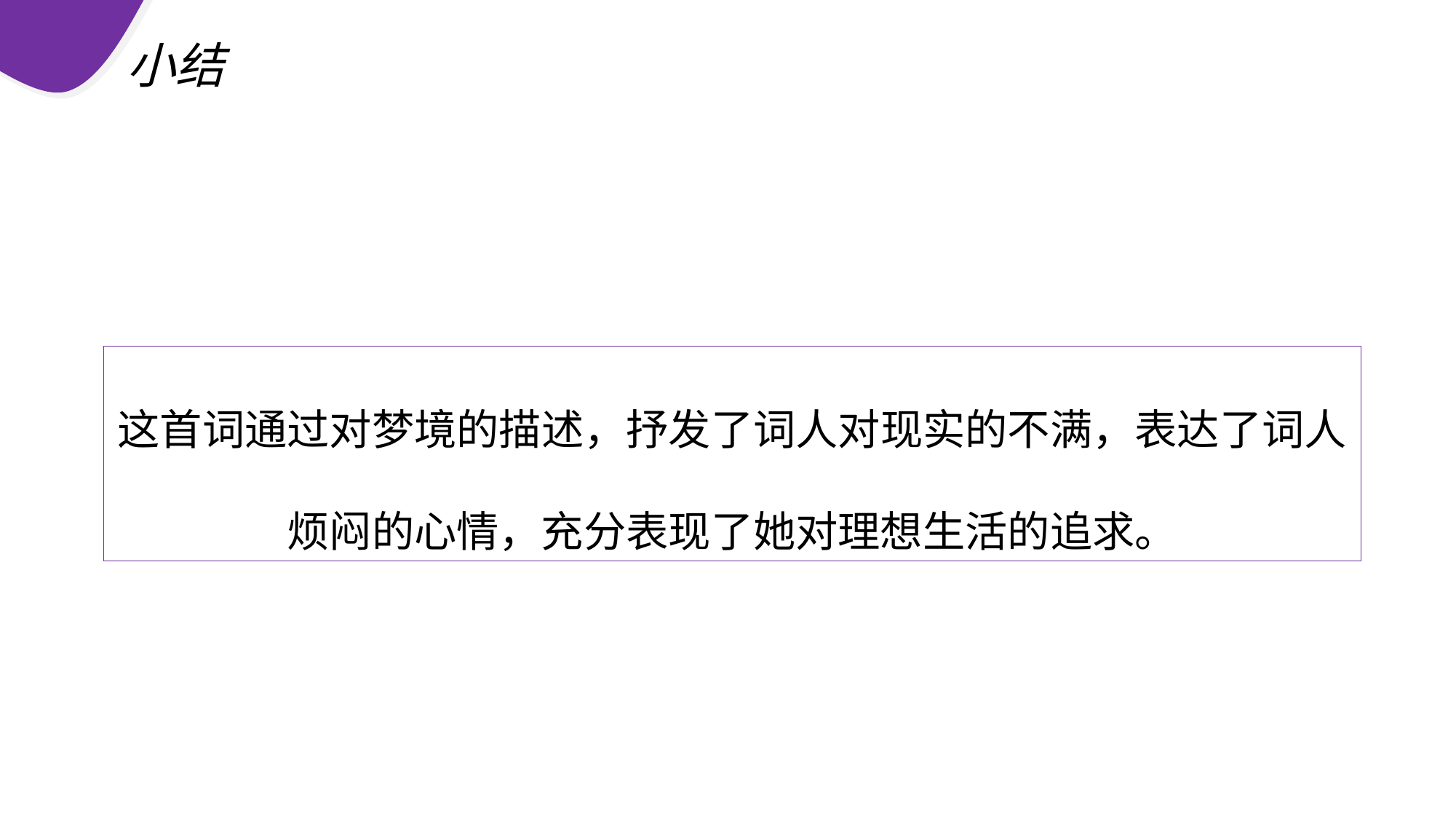

小结
这首词通过对梦境的描述，抒发了词人对现实的不满，表达了词人烦闷的心情，充分表现了她对理想生活的追求。